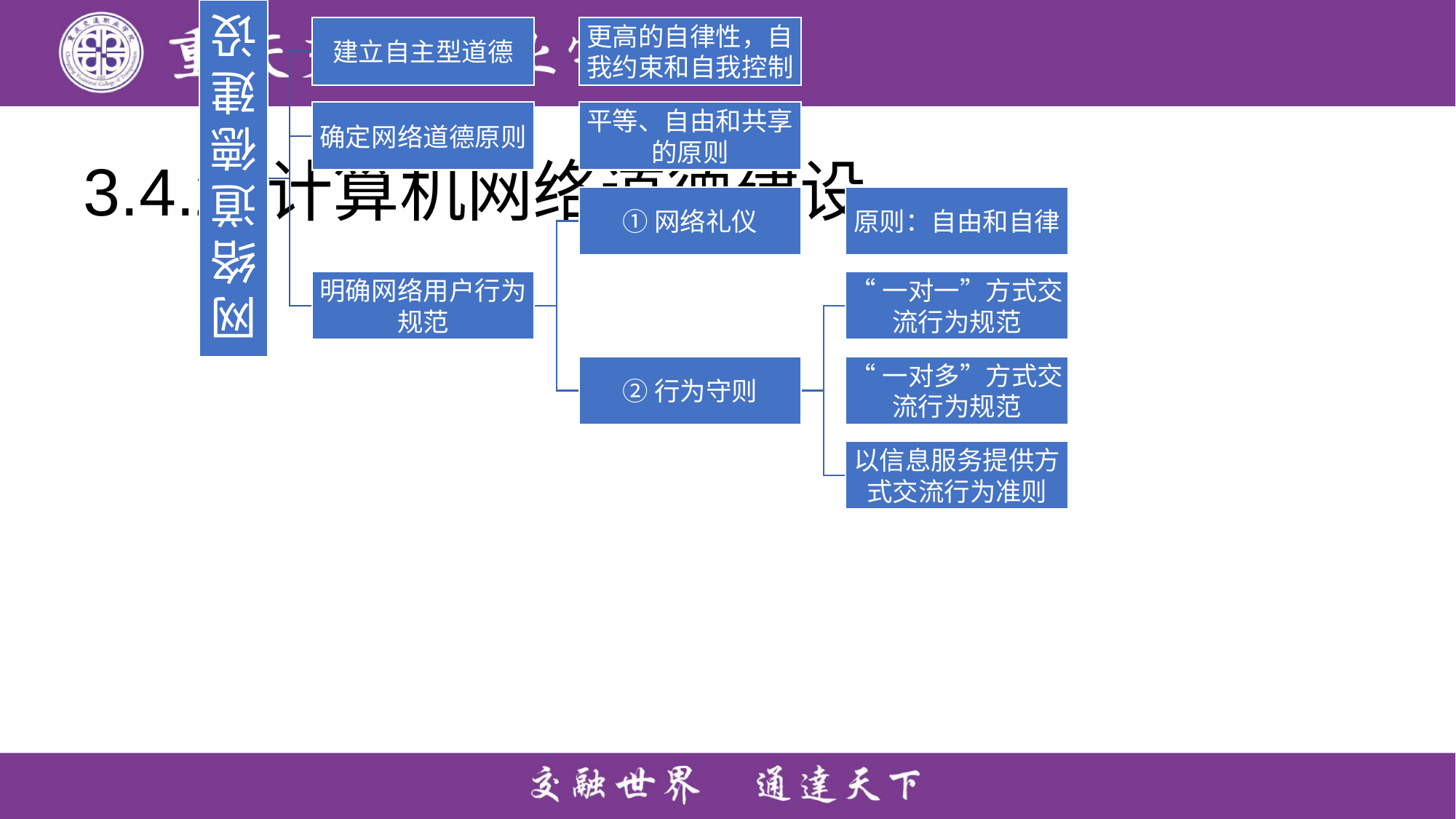

# 3.4.2 计算机网络道德建设

网络道德建设
建立自主型道德
更高的自律性，自我约束和自我控制
确定网络道德原则
平等、自由和共享的原则
明确网络用户行为规范
①网络礼仪
原则：自由和自律
②行为守则
“一对一”方式交流行为规范
“一对多”方式交流行为规范
以信息服务提供方式交流行为准则